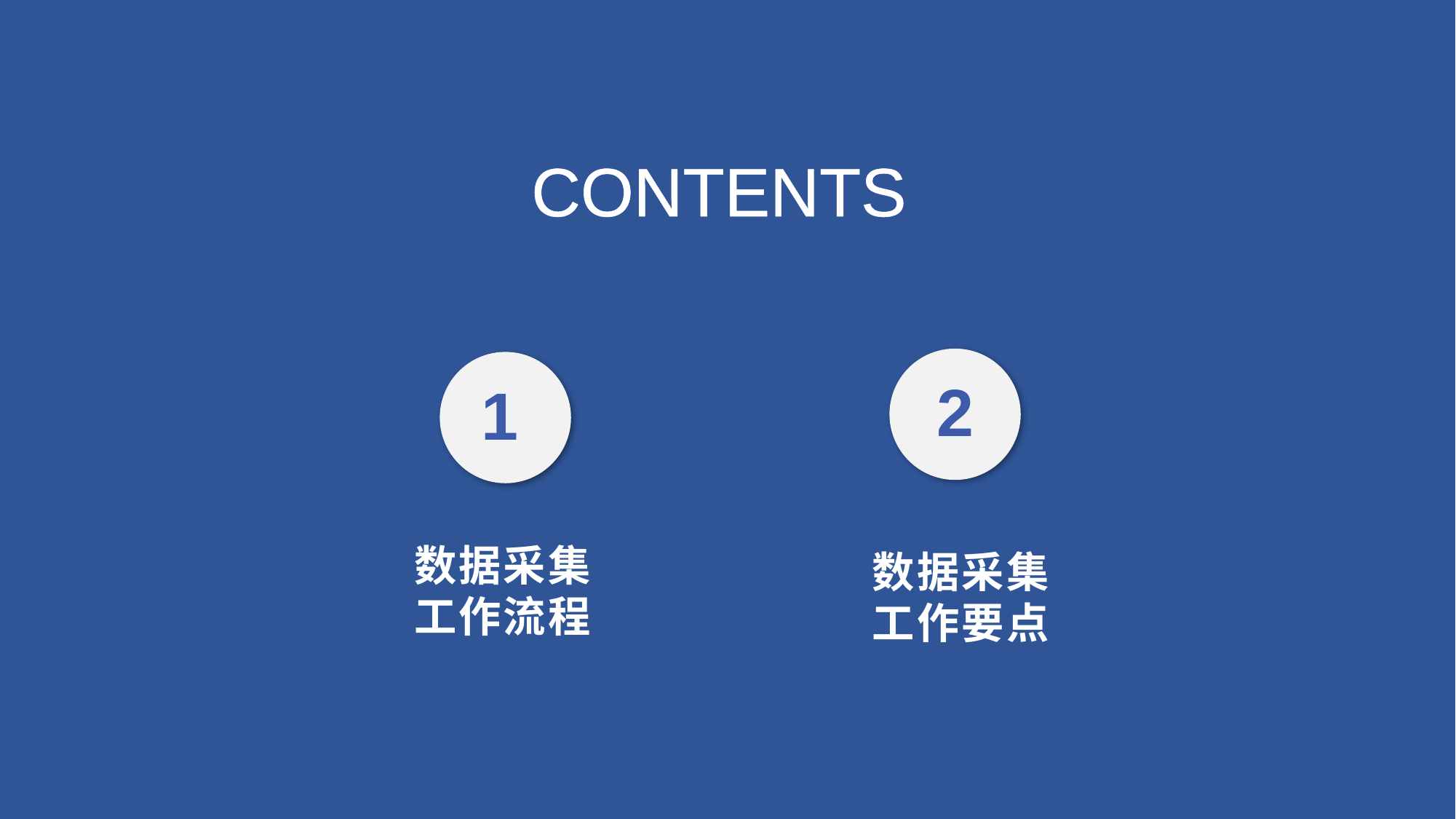

CONTENTS

2
数据采集
工作要点

1
数据采集
工作流程